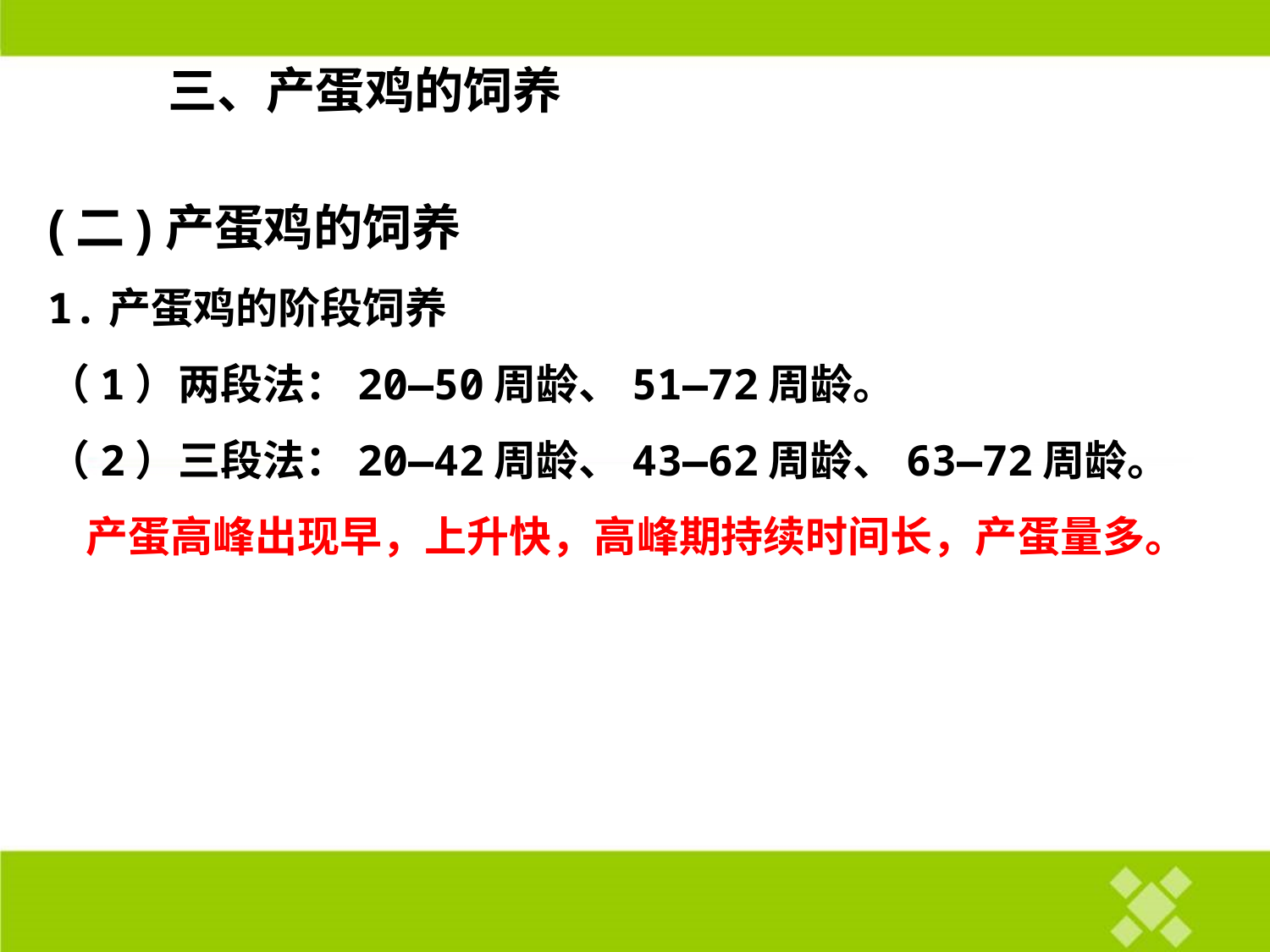

三、产蛋鸡的饲养
(二)产蛋鸡的饲养
1.产蛋鸡的阶段饲养
（1）两段法：20—50周龄、51—72周龄。
（2）三段法：20—42周龄、43—62周龄、63—72周龄。
   产蛋高峰出现早，上升快，高峰期持续时间长，产蛋量多。